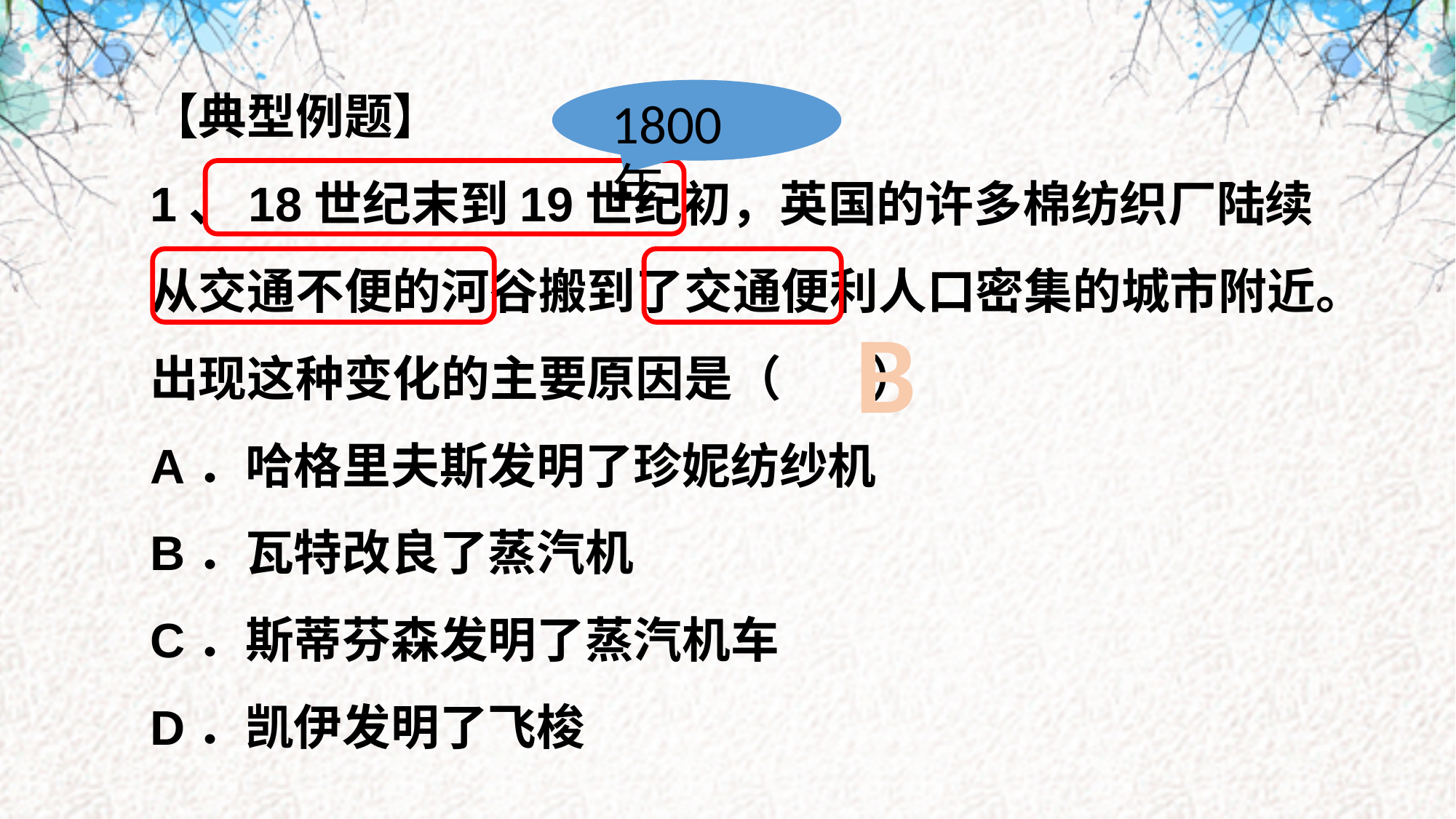

【典型例题】
1、18世纪末到19世纪初，英国的许多棉纺织厂陆续从交通不便的河谷搬到了交通便利人口密集的城市附近。出现这种变化的主要原因是（        ）
A．哈格里夫斯发明了珍妮纺纱机
B．瓦特改良了蒸汽机
C．斯蒂芬森发明了蒸汽机车
D．凯伊发明了飞梭

1800年

B